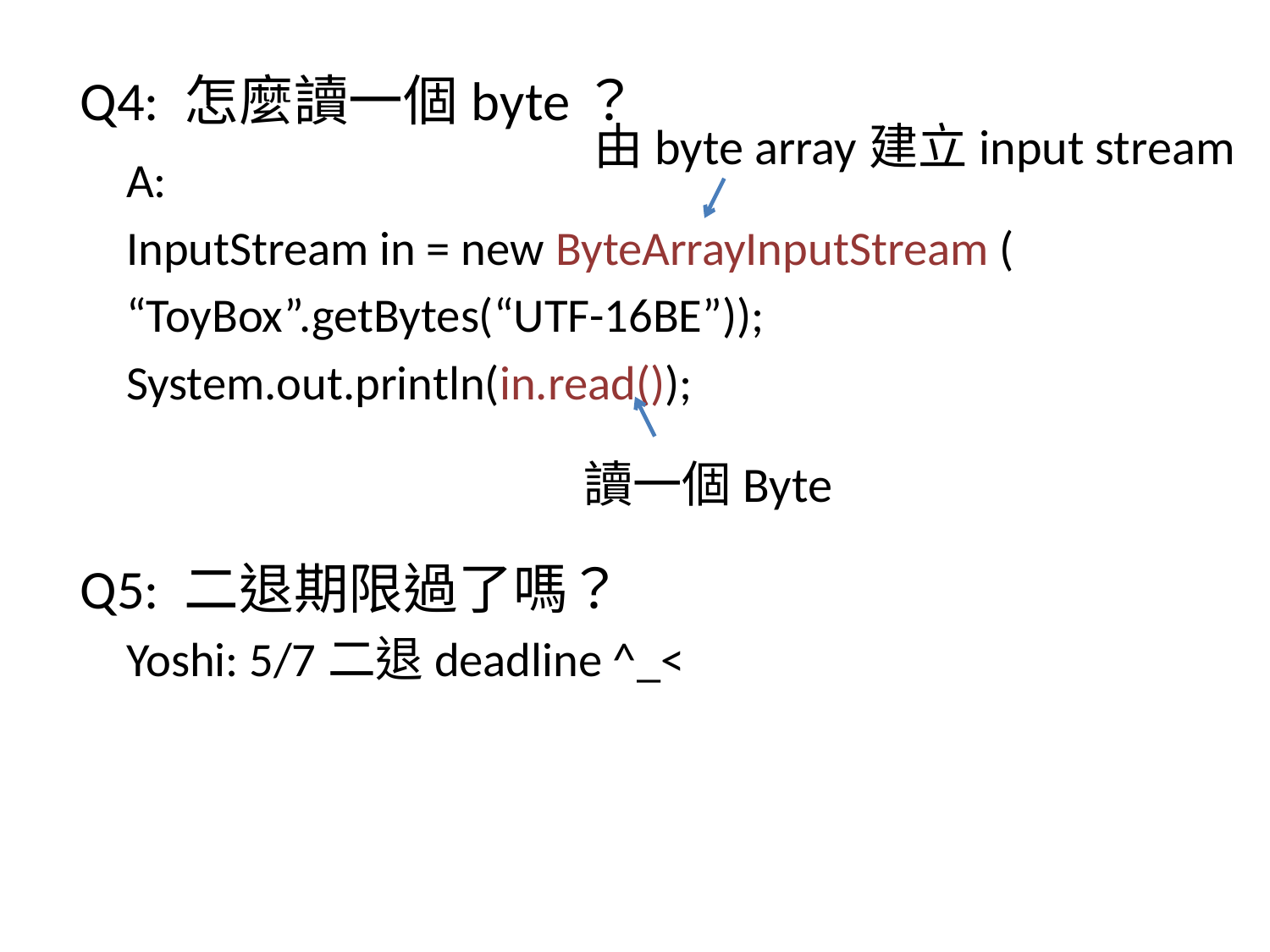

Q4: 怎麼讀一個byte？
	A:
	InputStream in = new ByteArrayInputStream (
		“ToyBox”.getBytes(“UTF-16BE”));
	System.out.println(in.read());

Q5: 二退期限過了嗎？
	Yoshi: 5/7二退deadline ^_<

由byte array建立input stream
讀一個Byte